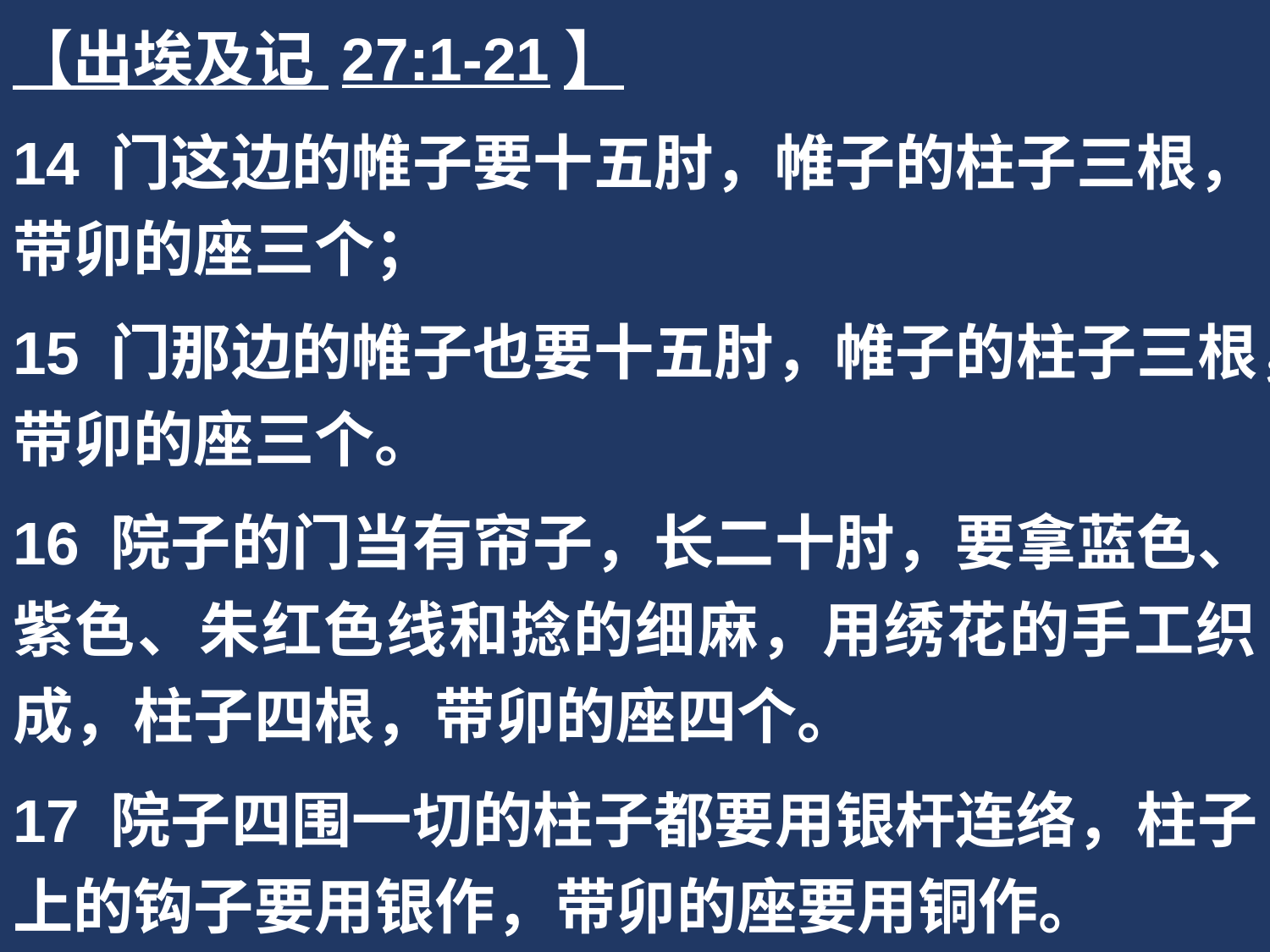

【出埃及记 27:1-21】
14 门这边的帷子要十五肘，帷子的柱子三根，带卯的座三个；
15 门那边的帷子也要十五肘，帷子的柱子三根，带卯的座三个。
16 院子的门当有帘子，长二十肘，要拿蓝色、紫色、朱红色线和捻的细麻，用绣花的手工织成，柱子四根，带卯的座四个。
17 院子四围一切的柱子都要用银杆连络，柱子上的钩子要用银作，带卯的座要用铜作。